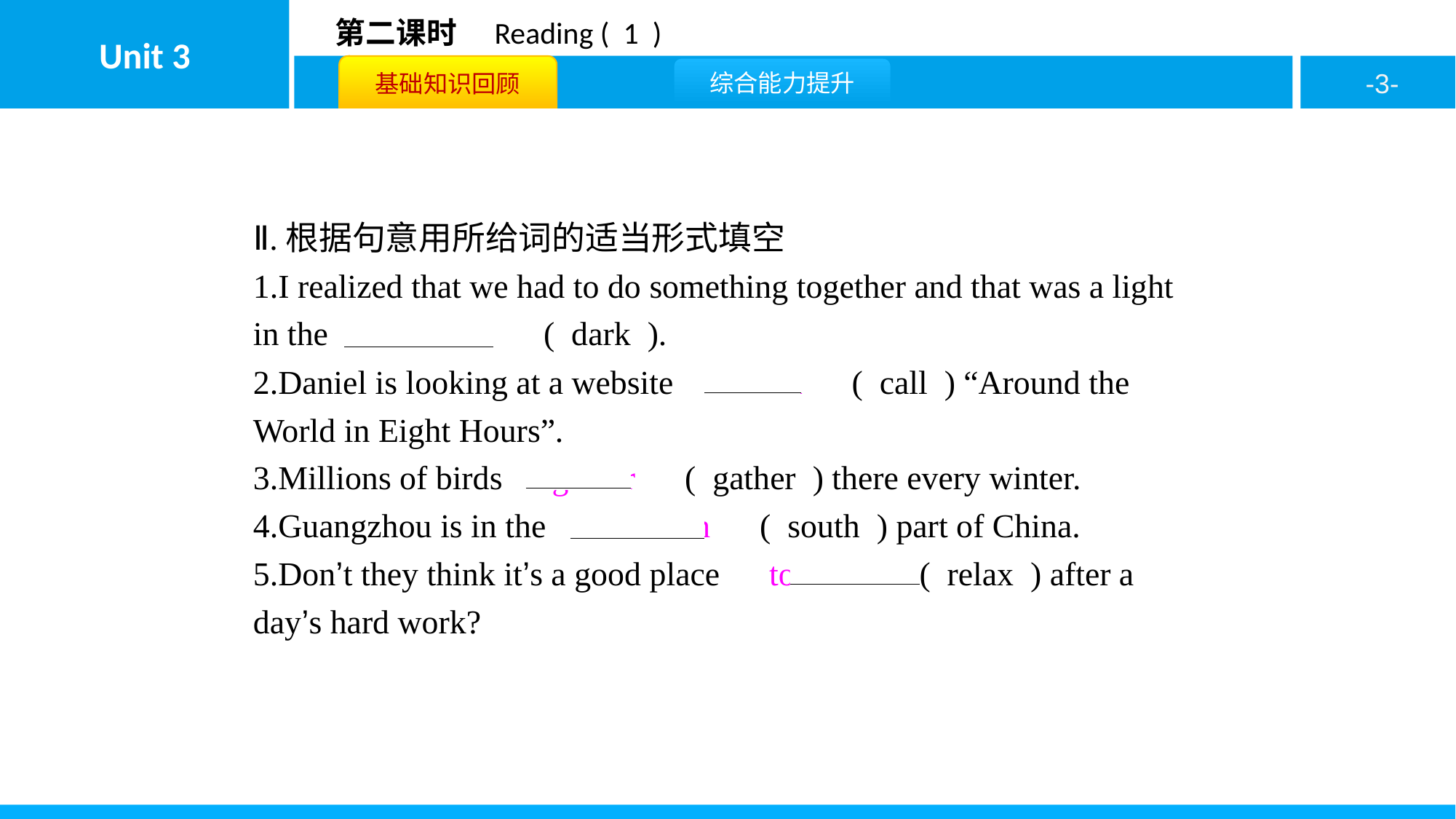

Ⅱ.根据句意用所给词的适当形式填空
1.I realized that we had to do something together and that was a light in the　darkness　(  dark  ).
2.Daniel is looking at a website　called　(  call  ) “Around the World in Eight Hours”.
3.Millions of birds　gather　(  gather  ) there every winter.
4.Guangzhou is in the　southern　(  south  ) part of China.
5.Don’t they think it’s a good place　to relax　(  relax  ) after a day’s hard work?